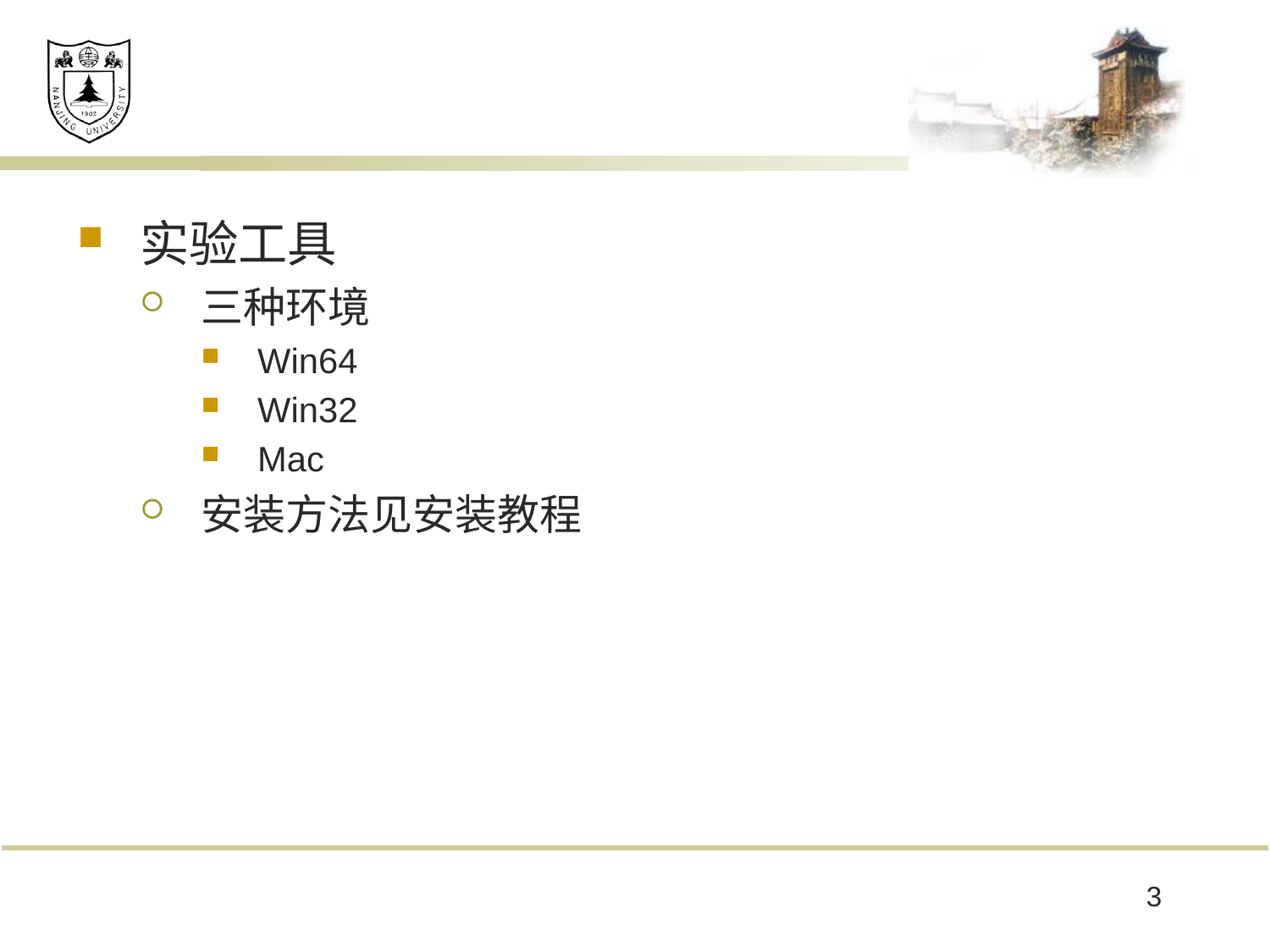

#
实验工具
三种环境
Win64
Win32
Mac
安装方法见安装教程
3